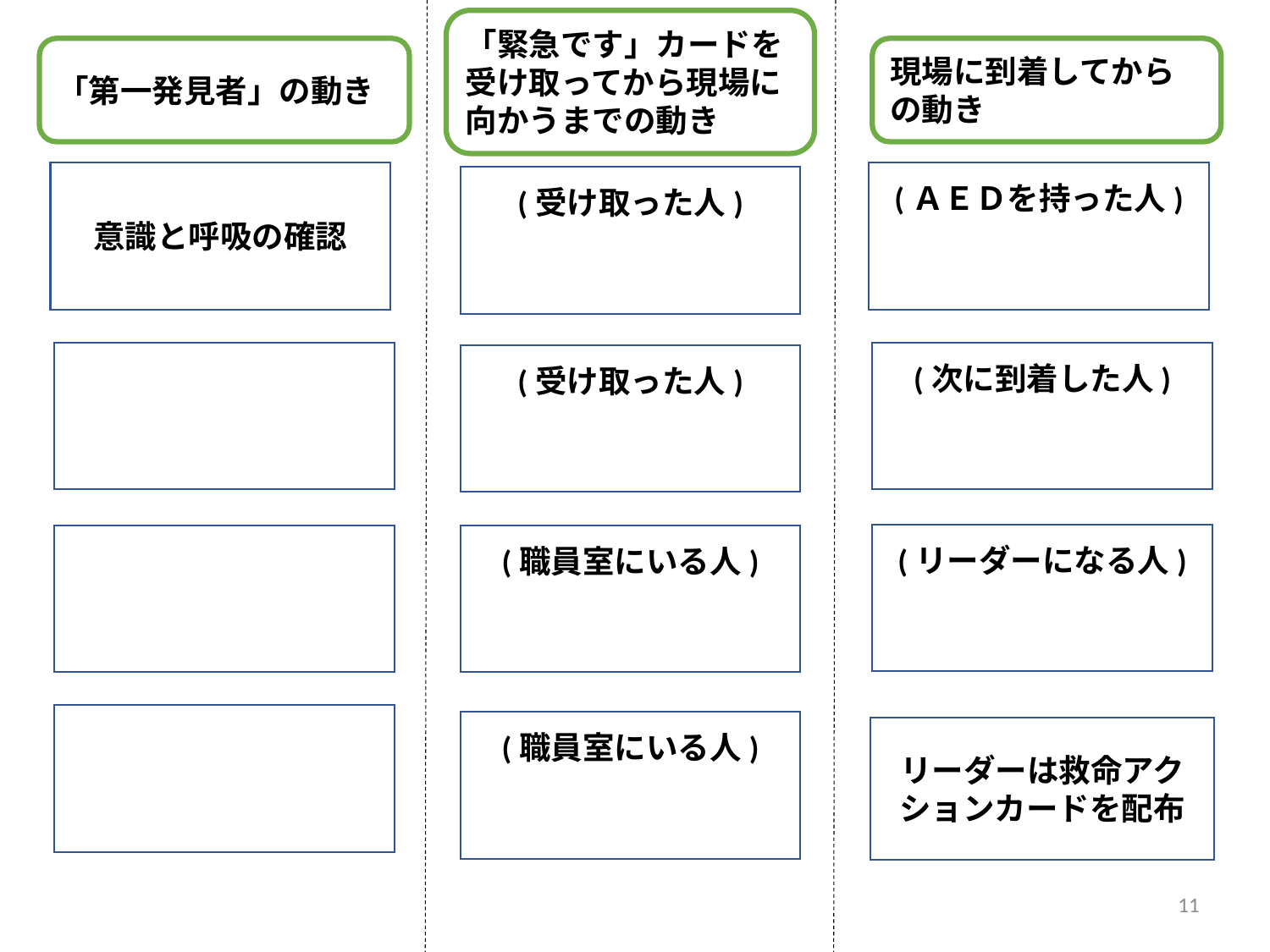

「緊急です」カードを受け取ってから現場に向かうまでの動き
「第一発見者」の動き
現場に到着してからの動き
意識と呼吸の確認
(ＡＥＤを持った人)

(受け取った人)

(次に到着した人)

(受け取った人)

(リーダーになる人)

(職員室にいる人)

(職員室にいる人)

リーダーは救命アクションカードを配布
11